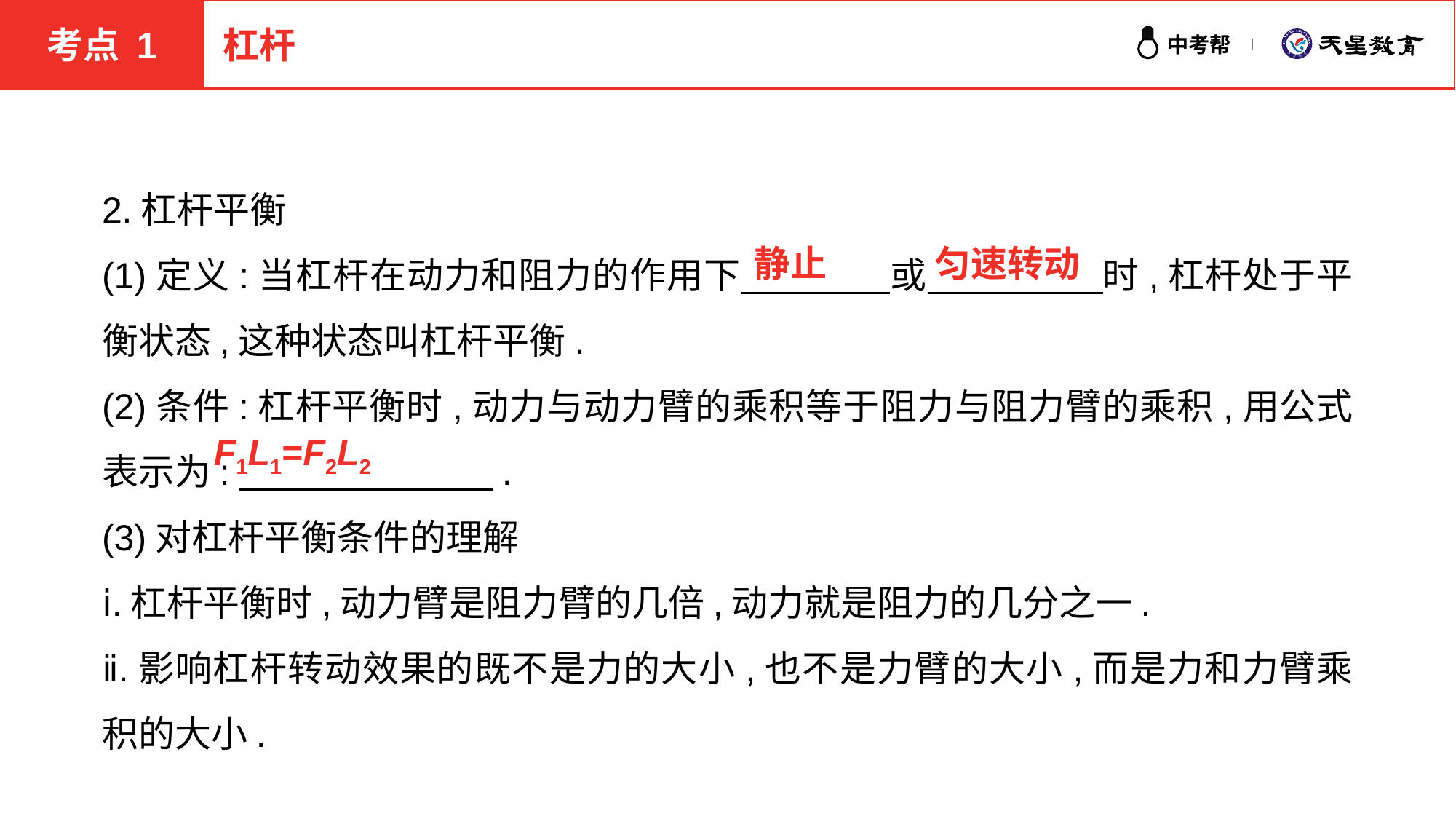

考点 1
杠杆
2.杠杆平衡
(1)定义:当杠杆在动力和阻力的作用下　　　　或　   　　　时,杠杆处于平衡状态,这种状态叫杠杆平衡.
(2)条件:杠杆平衡时,动力与动力臂的乘积等于阻力与阻力臂的乘积,用公式表示为:　　　　　　　.
(3)对杠杆平衡条件的理解
ⅰ.杠杆平衡时,动力臂是阻力臂的几倍,动力就是阻力的几分之一.
ⅱ.影响杠杆转动效果的既不是力的大小,也不是力臂的大小,而是力和力臂乘积的大小.
静止
匀速转动
F1L1=F2L2